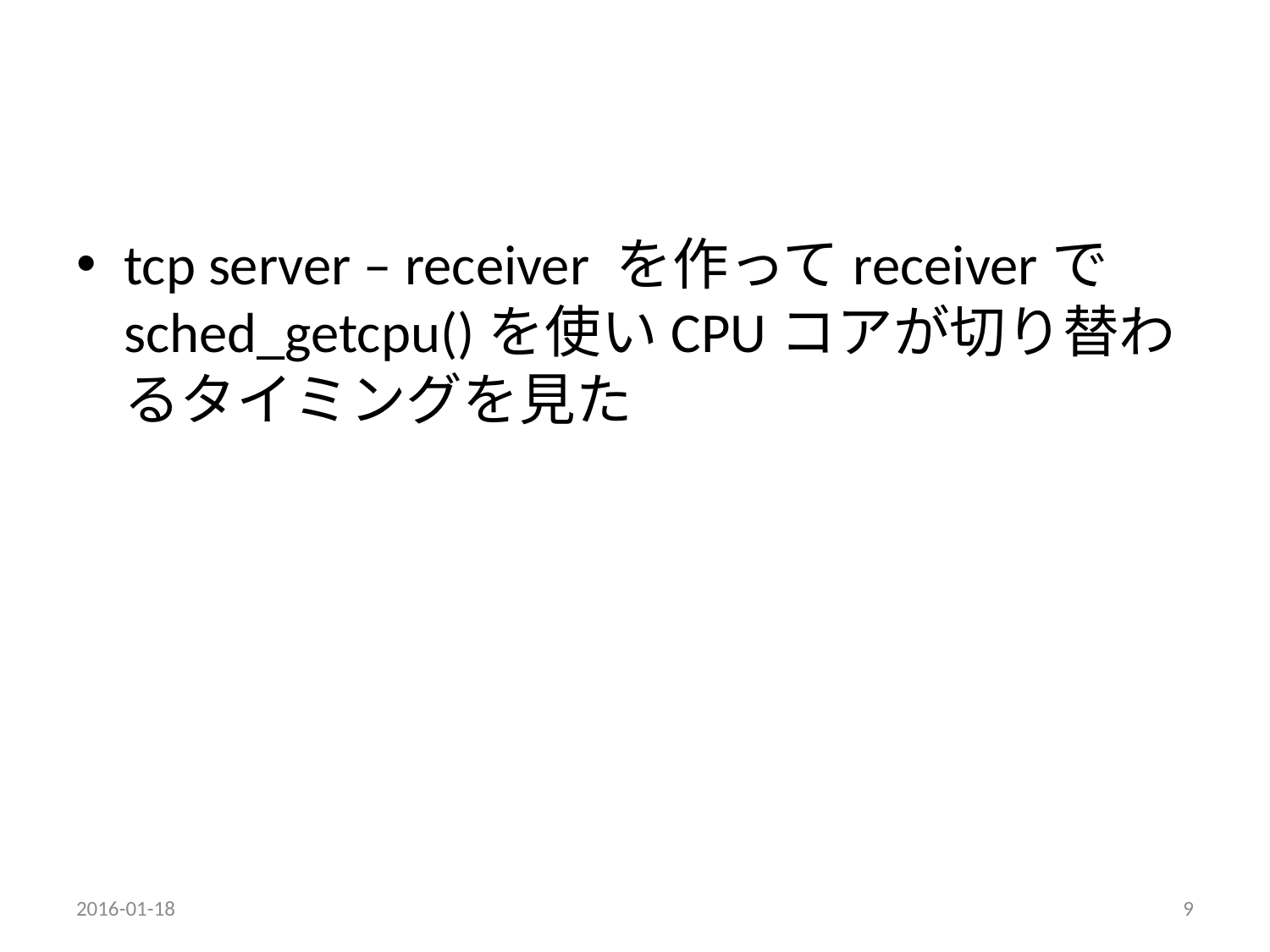

#
tcp server – receiver を作ってreceiverでsched_getcpu()を使いCPUコアが切り替わるタイミングを見た

2016-01-18
9